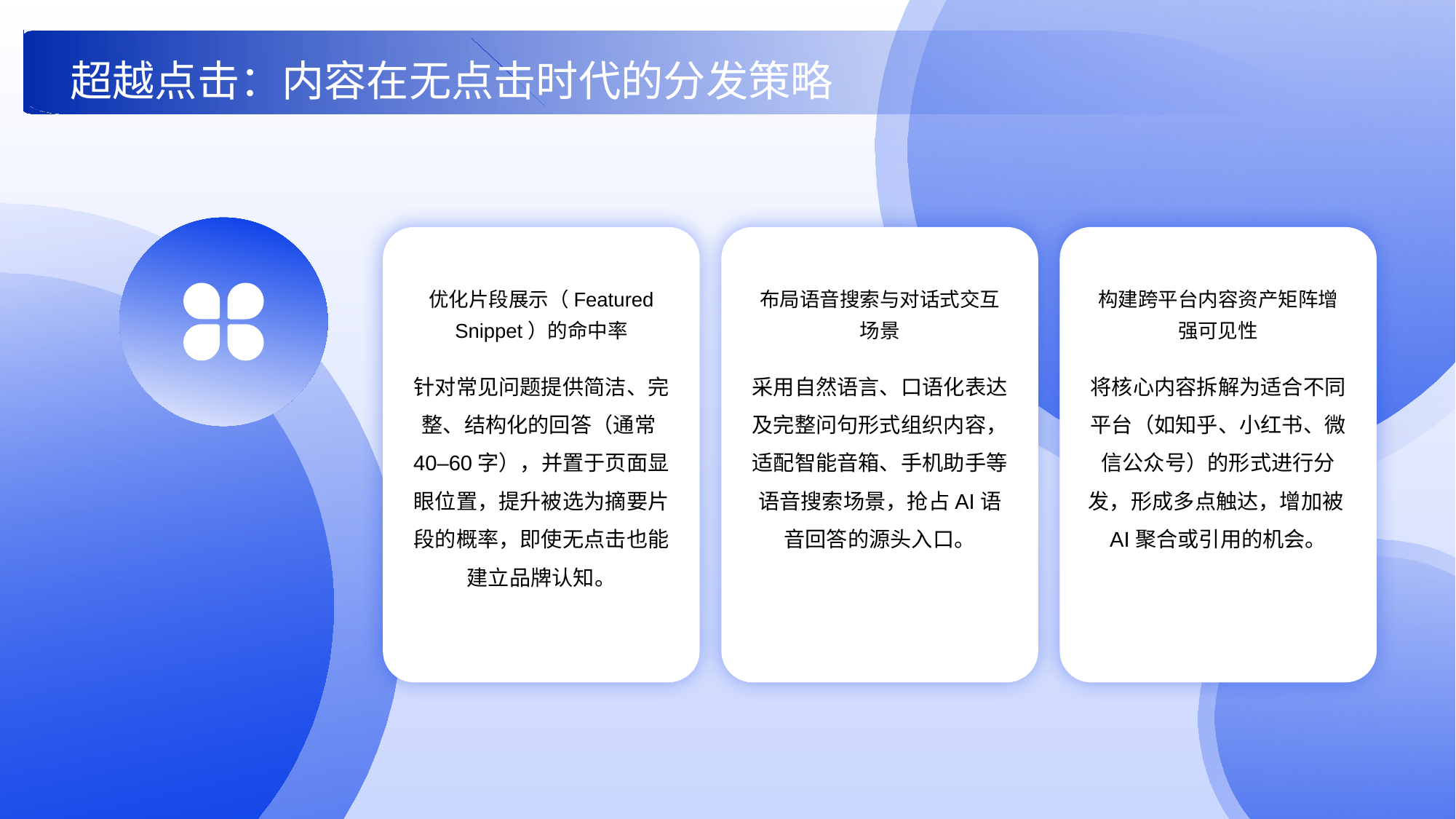

超越点击：内容在无点击时代的分发策略

优化片段展示（Featured Snippet）的命中率
布局语音搜索与对话式交互场景
构建跨平台内容资产矩阵增强可见性

针对常见问题提供简洁、完整、结构化的回答（通常40–60字），并置于页面显眼位置，提升被选为摘要片段的概率，即使无点击也能建立品牌认知。
采用自然语言、口语化表达及完整问句形式组织内容，适配智能音箱、手机助手等语音搜索场景，抢占AI语音回答的源头入口。
将核心内容拆解为适合不同平台（如知乎、小红书、微信公众号）的形式进行分发，形成多点触达，增加被AI聚合或引用的机会。